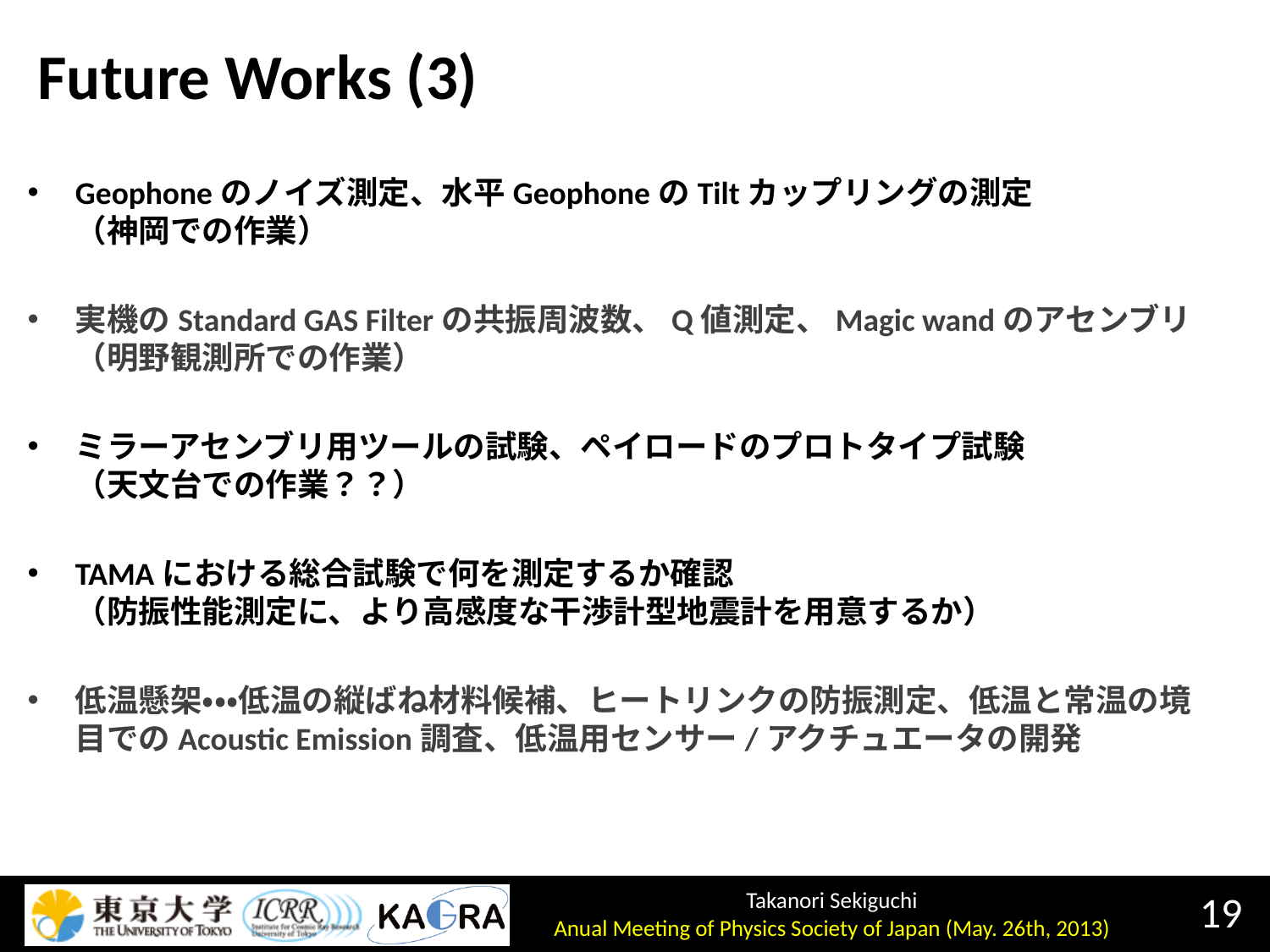

# Future Works (3)
Geophoneのノイズ測定、水平GeophoneのTiltカップリングの測定
（神岡での作業）

実機のStandard GAS Filterの共振周波数、Q値測定、Magic wandのアセンブリ
（明野観測所での作業）

ミラーアセンブリ用ツールの試験、ペイロードのプロトタイプ試験
（天文台での作業？？）

TAMAにおける総合試験で何を測定するか確認
（防振性能測定に、より高感度な干渉計型地震計を用意するか）

低温懸架・・・低温の縦ばね材料候補、ヒートリンクの防振測定、低温と常温の境目でのAcoustic Emission調査、低温用センサー/アクチュエータの開発

19